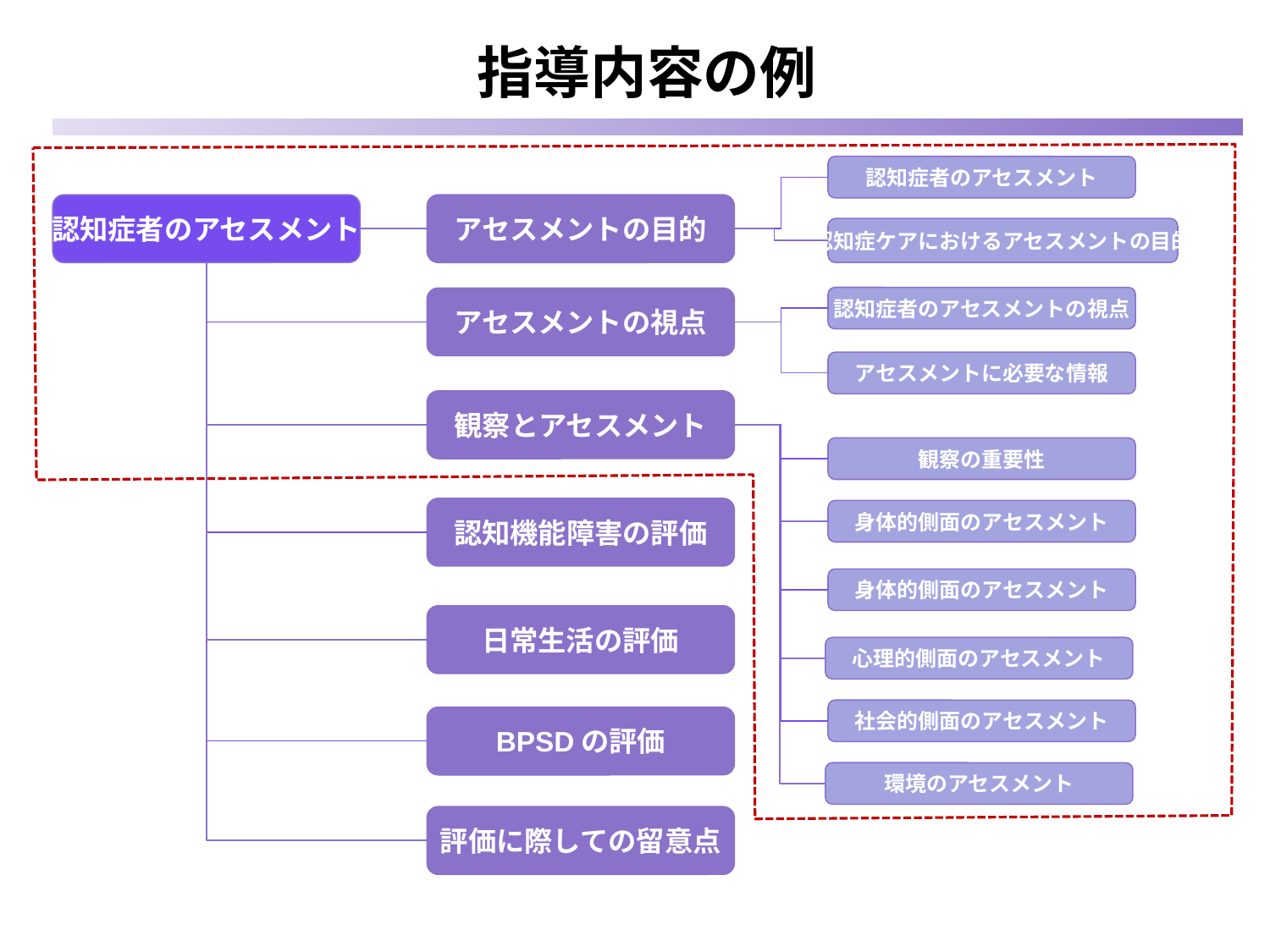

指導内容の例

認知症者のアセスメント
認知症者のアセスメント
アセスメントの目的
認知症ケアにおけるアセスメントの目的
認知症者のアセスメントの視点
アセスメントの視点
アセスメントに必要な情報
観察とアセスメント
観察の重要性
認知機能障害の評価
身体的側面のアセスメント
身体的側面のアセスメント
日常生活の評価
心理的側面のアセスメント
社会的側面のアセスメント
BPSDの評価
環境のアセスメント
評価に際しての留意点